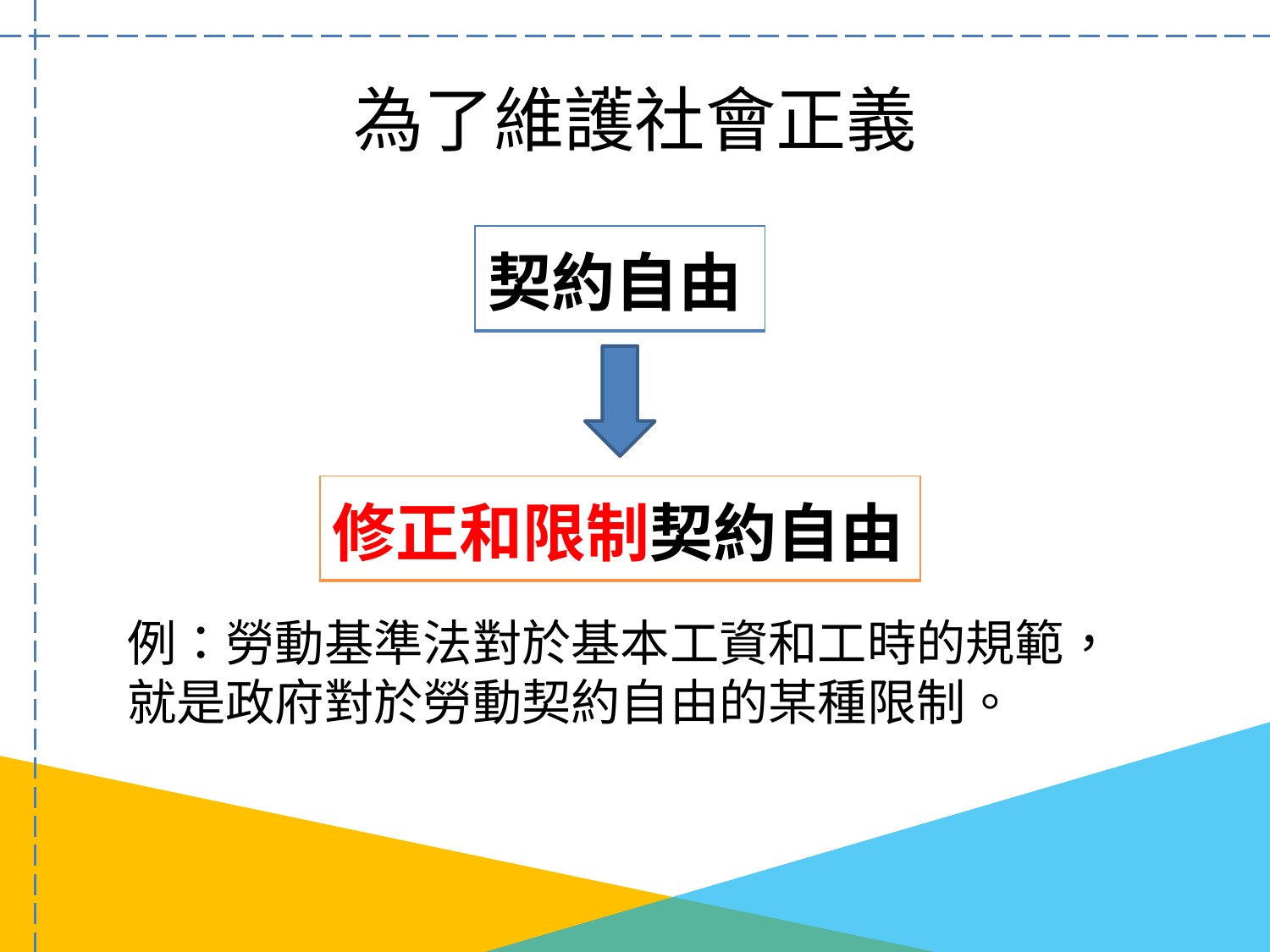

# 為了維護社會正義
| 契約自由 |
| --- |

| 修正和限制契約自由 |
| --- |
例：勞動基準法對於基本工資和工時的規範，就是政府對於勞動契約自由的某種限制。